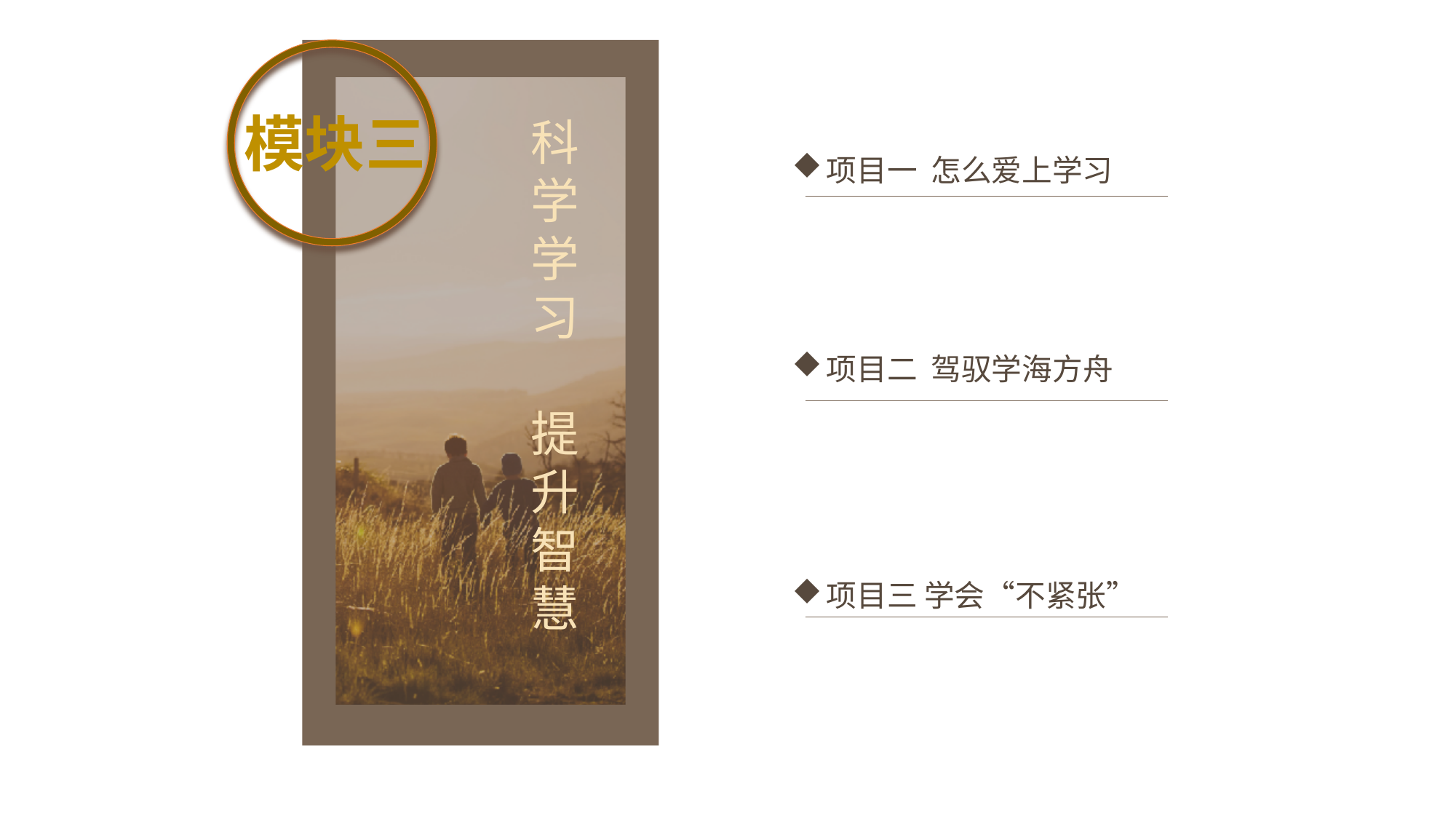

模块三
科学学习

提升智慧

项目一  怎么爱上学习
项目二  驾驭学海方舟
项目三 学会“不紧张”